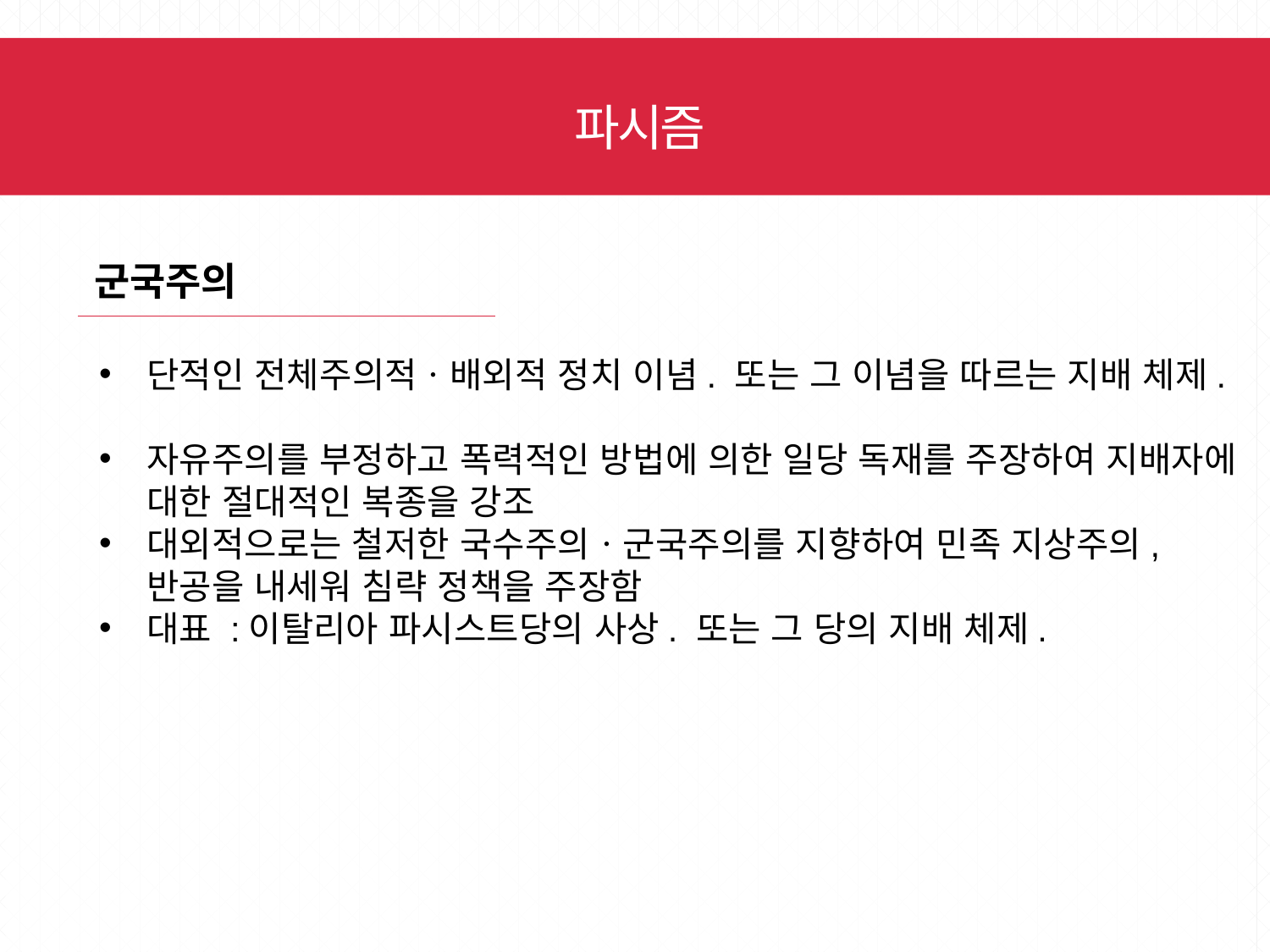

파시즘

군국주의
단적인 전체주의적ㆍ배외적 정치 이념. 또는 그 이념을 따르는 지배 체제.
자유주의를 부정하고 폭력적인 방법에 의한 일당 독재를 주장하여 지배자에 대한 절대적인 복종을 강조
대외적으로는 철저한 국수주의ㆍ군국주의를 지향하여 민족 지상주의, 반공을 내세워 침략 정책을 주장함
대표 :이탈리아 파시스트당의 사상. 또는 그 당의 지배 체제.